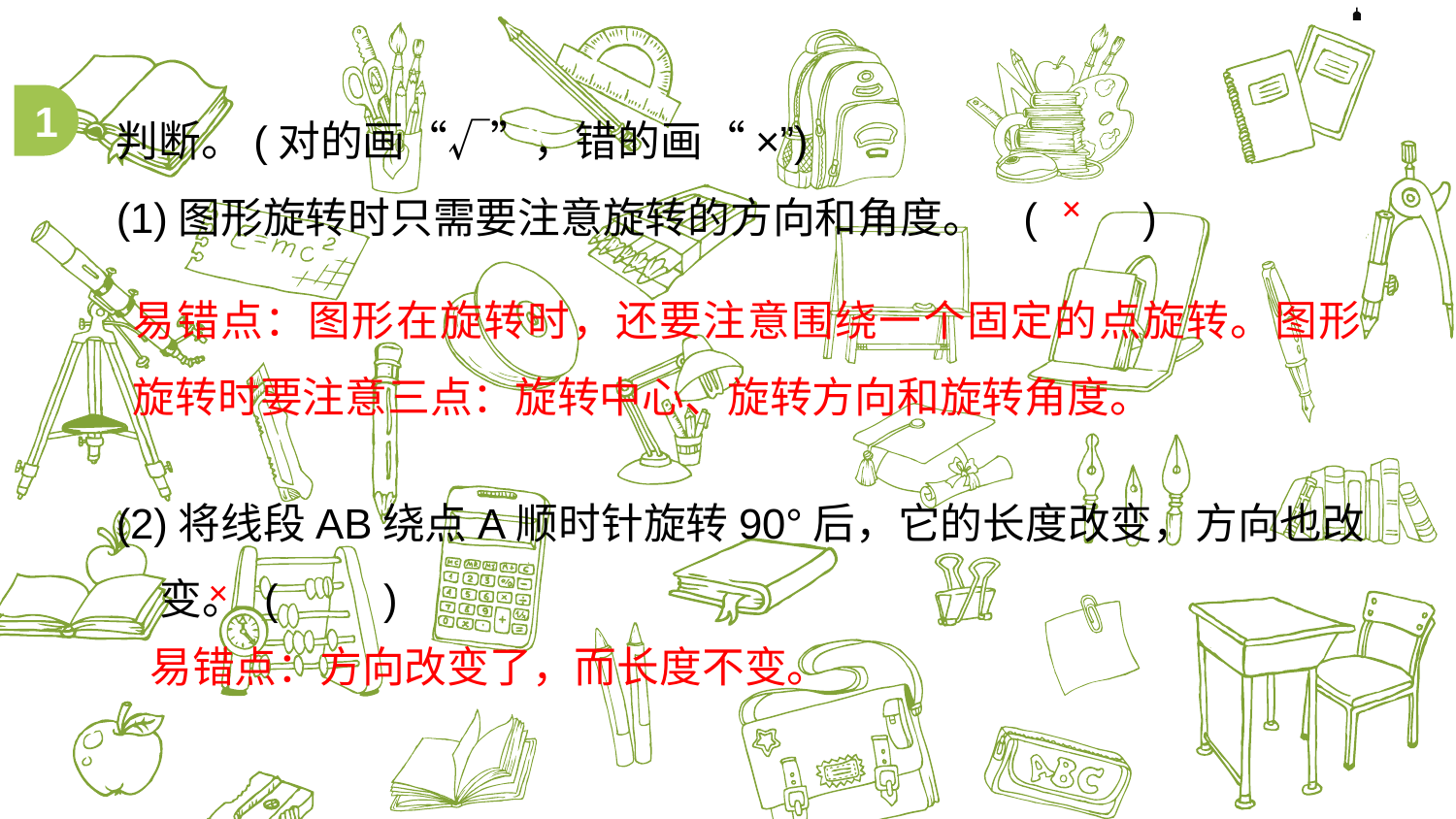

判断。(对的画“√”，错的画“×”)
(1)图形旋转时只需要注意旋转的方向和角度。   (　　)

(2)将线段AB绕点A顺时针旋转90°后，它的长度改变，方向也改变。 (　　)
1
×
易错点：图形在旋转时，还要注意围绕一个固定的点旋转。图形旋转时要注意三点：旋转中心、旋转方向和旋转角度。
×
易错点：方向改变了，而长度不变。